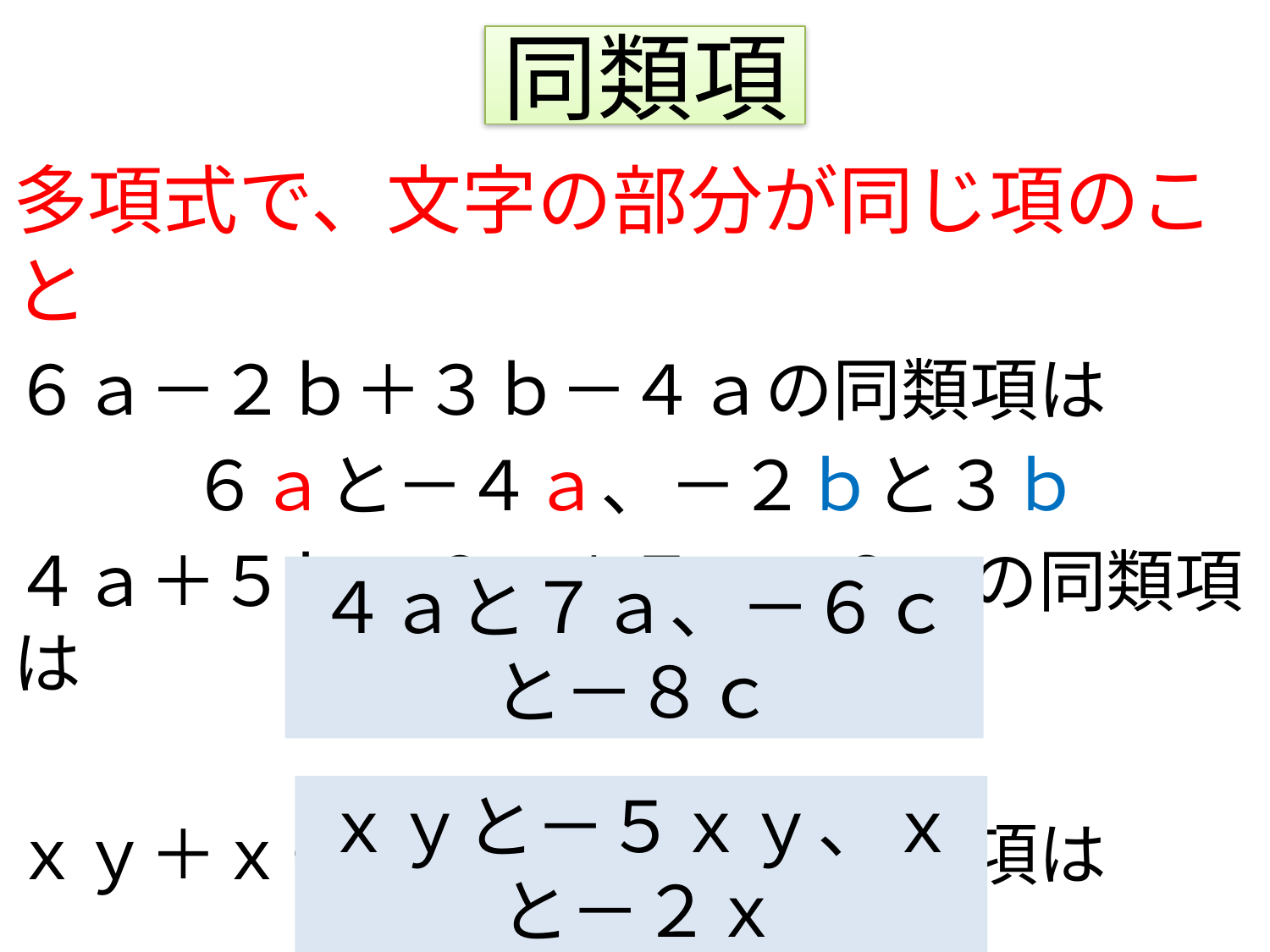

# 同類項
多項式で、文字の部分が同じ項のこと
６ａ－２ｂ＋３ｂ－４ａの同類項は
６ａと－４ａ、－２ｂと３ｂ
４ａ＋５ｂ－６ｃ＋７ａ－８ｃの同類項は

ｘｙ＋ｘ－５ｘｙ－２ｘの同類項は
４ａと７ａ、－６ｃと－８ｃ
ｘｙと－５ｘｙ、ｘと－２ｘ